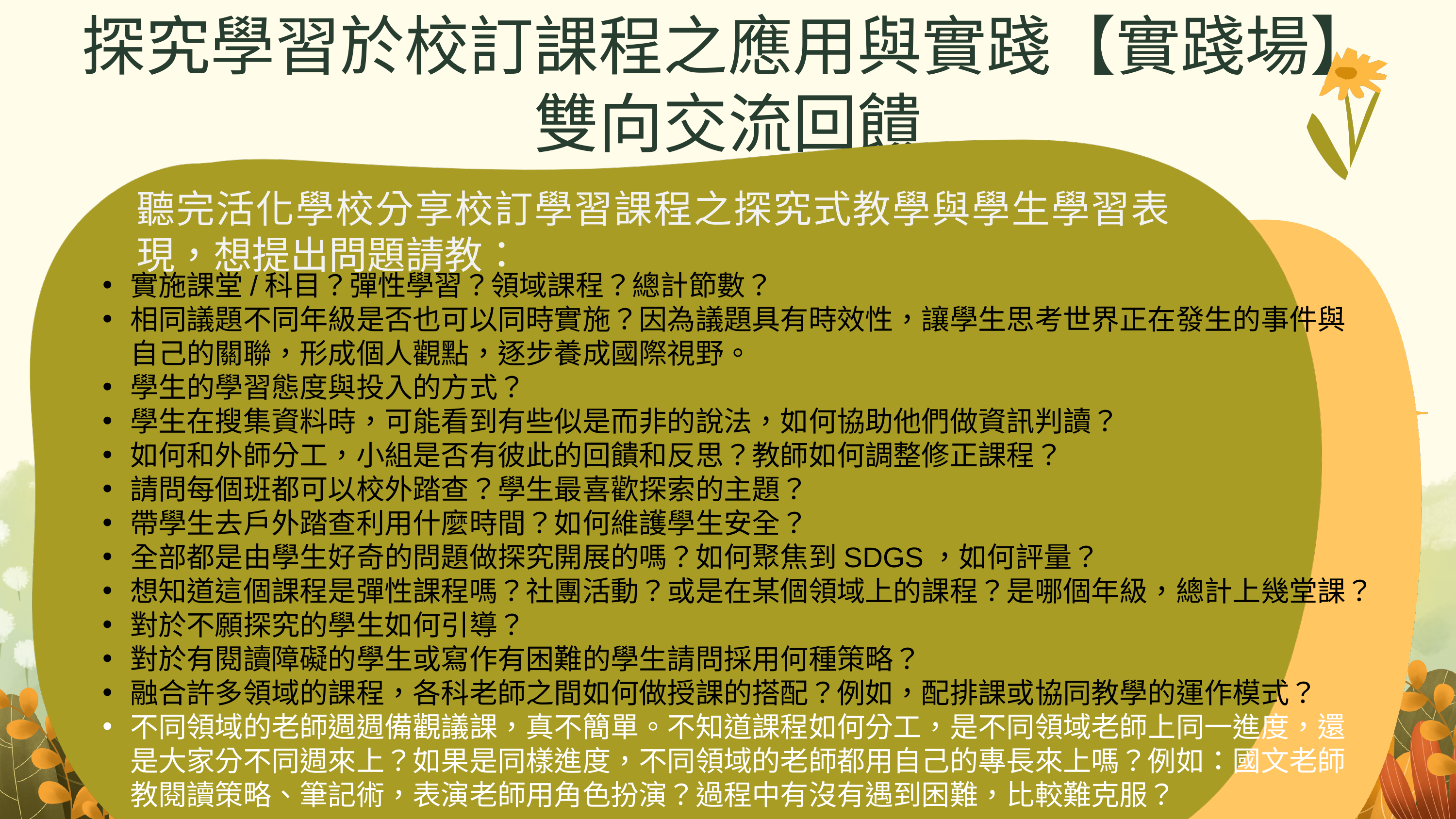

探究學習於校訂課程之應用與實踐【實踐場】
雙向交流回饋

聽完活化學校分享校訂學習課程之探究式教學與學生學習表現，想提出問題請教：

實施課堂/科目？彈性學習？領域課程？總計節數？
相同議題不同年級是否也可以同時實施？因為議題具有時效性，讓學生思考世界正在發生的事件與自己的關聯，形成個人觀點，逐步養成國際視野。
學生的學習態度與投入的方式？
學生在搜集資料時，可能看到有些似是而非的說法，如何協助他們做資訊判讀？
如何和外師分工，小組是否有彼此的回饋和反思？教師如何調整修正課程？
請問每個班都可以校外踏查？學生最喜歡探索的主題？
帶學生去戶外踏查利用什麼時間？如何維護學生安全？
全部都是由學生好奇的問題做探究開展的嗎？如何聚焦到SDGS，如何評量？
想知道這個課程是彈性課程嗎？社團活動？或是在某個領域上的課程？是哪個年級，總計上幾堂課？
對於不願探究的學生如何引導？
對於有閱讀障礙的學生或寫作有困難的學生請問採用何種策略？
融合許多領域的課程，各科老師之間如何做授課的搭配？例如，配排課或協同教學的運作模式？
不同領域的老師週週備觀議課，真不簡單。不知道課程如何分工，是不同領域老師上同一進度，還是大家分不同週來上？如果是同樣進度，不同領域的老師都用自己的專長來上嗎？例如：國文老師教閱讀策略、筆記術，表演老師用角色扮演？過程中有沒有遇到困難，比較難克服？